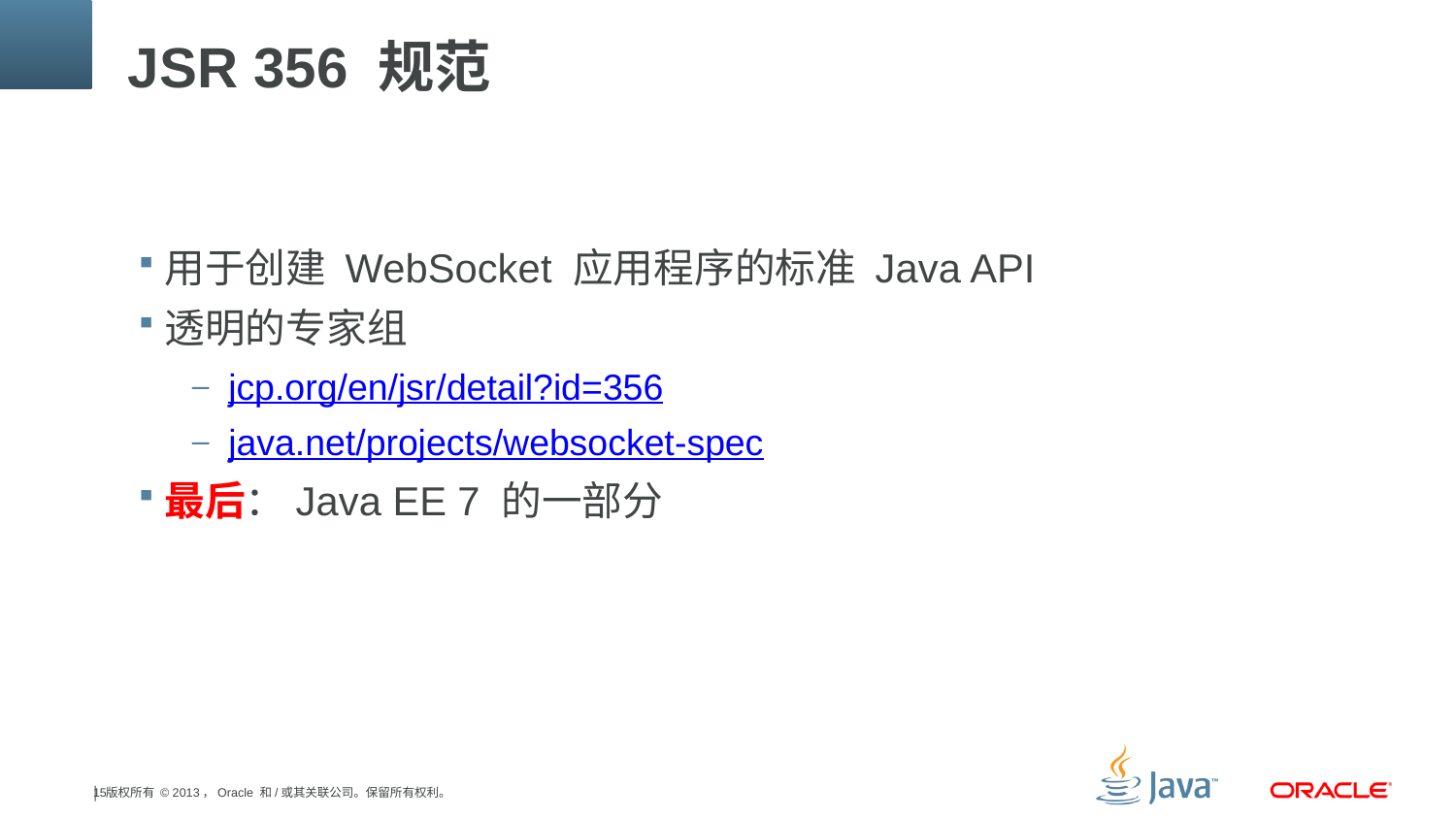

# JSR 356 规范
用于创建 WebSocket 应用程序的标准 Java API
透明的专家组
jcp.org/en/jsr/detail?id=356
java.net/projects/websocket-spec
最后：Java EE 7 的一部分